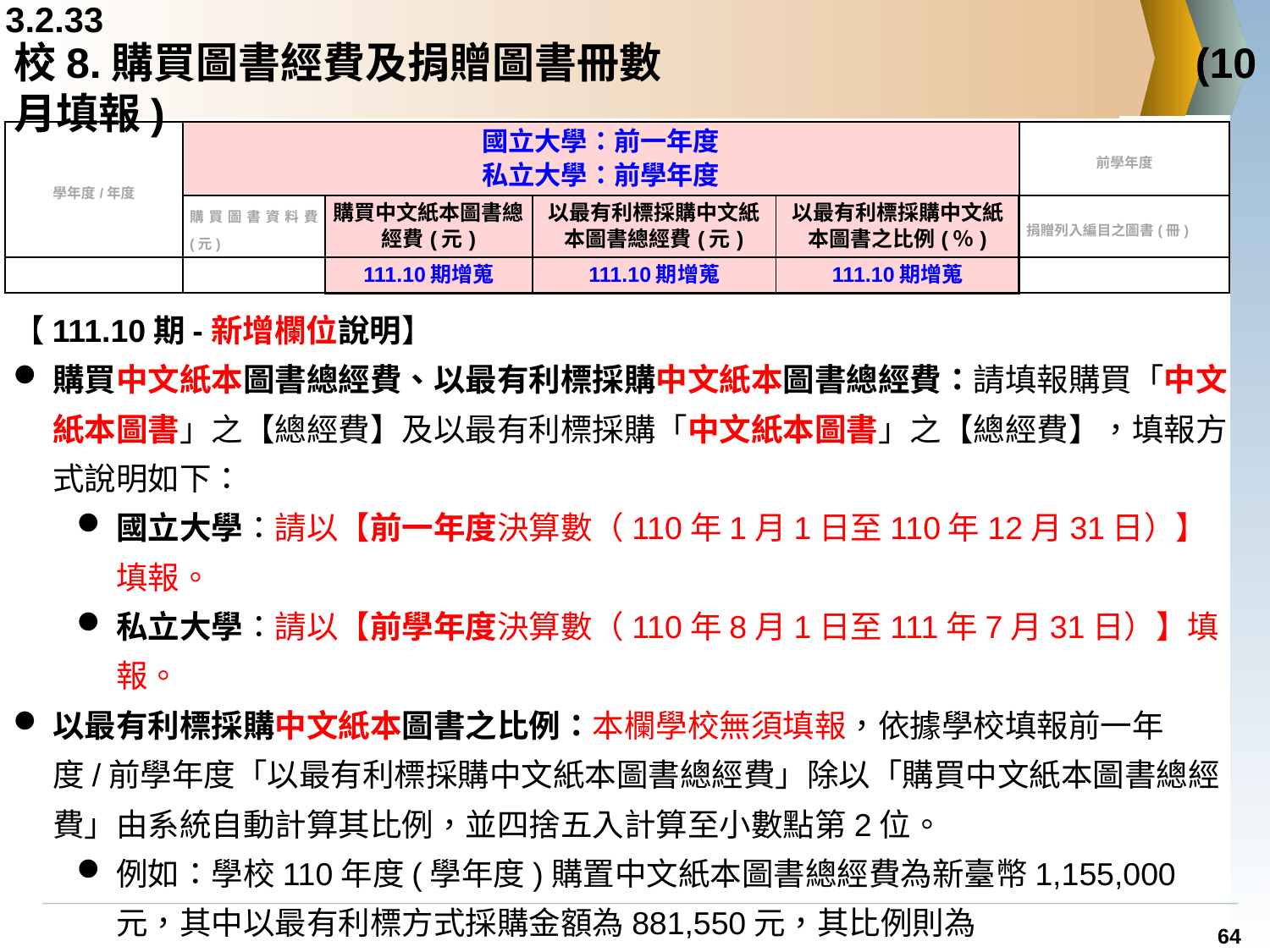

3.2.33
# 校8.購買圖書經費及捐贈圖書冊數	 	          	    	   (10月填報)
| 學年度/年度 | 國立大學：前一年度 私立大學：前學年度 |  |  |  | 前學年度 |
| --- | --- | --- | --- | --- | --- |
|  | 購買圖書資料費 (元) | 購買中文紙本圖書總經費(元) | 以最有利標採購中文紙本圖書總經費(元) | 以最有利標採購中文紙本圖書之比例(％) | 捐贈列入編目之圖書(冊) |
|  |  | 111.10期增蒐 | 111.10期增蒐 | 111.10期增蒐 |  |
【111.10期-新增欄位說明】
購買中文紙本圖書總經費、以最有利標採購中文紙本圖書總經費：請填報購買「中文紙本圖書」之【總經費】及以最有利標採購「中文紙本圖書」之【總經費】，填報方式說明如下：
國立大學：請以【前一年度決算數（110年1月1日至110年12月31日）】填報。
私立大學：請以【前學年度決算數（110年8月1日至111年7月31日）】填報。
以最有利標採購中文紙本圖書之比例：本欄學校無須填報，依據學校填報前一年度/前學年度「以最有利標採購中文紙本圖書總經費」除以「購買中文紙本圖書總經費」由系統自動計算其比例，並四捨五入計算至小數點第2位。
例如：學校110年度(學年度)購置中文紙本圖書總經費為新臺幣1,155,000元，其中以最有利標方式採購金額為881,550元，其比例則為(881,550/1,155,000)*100%＝76.32%。